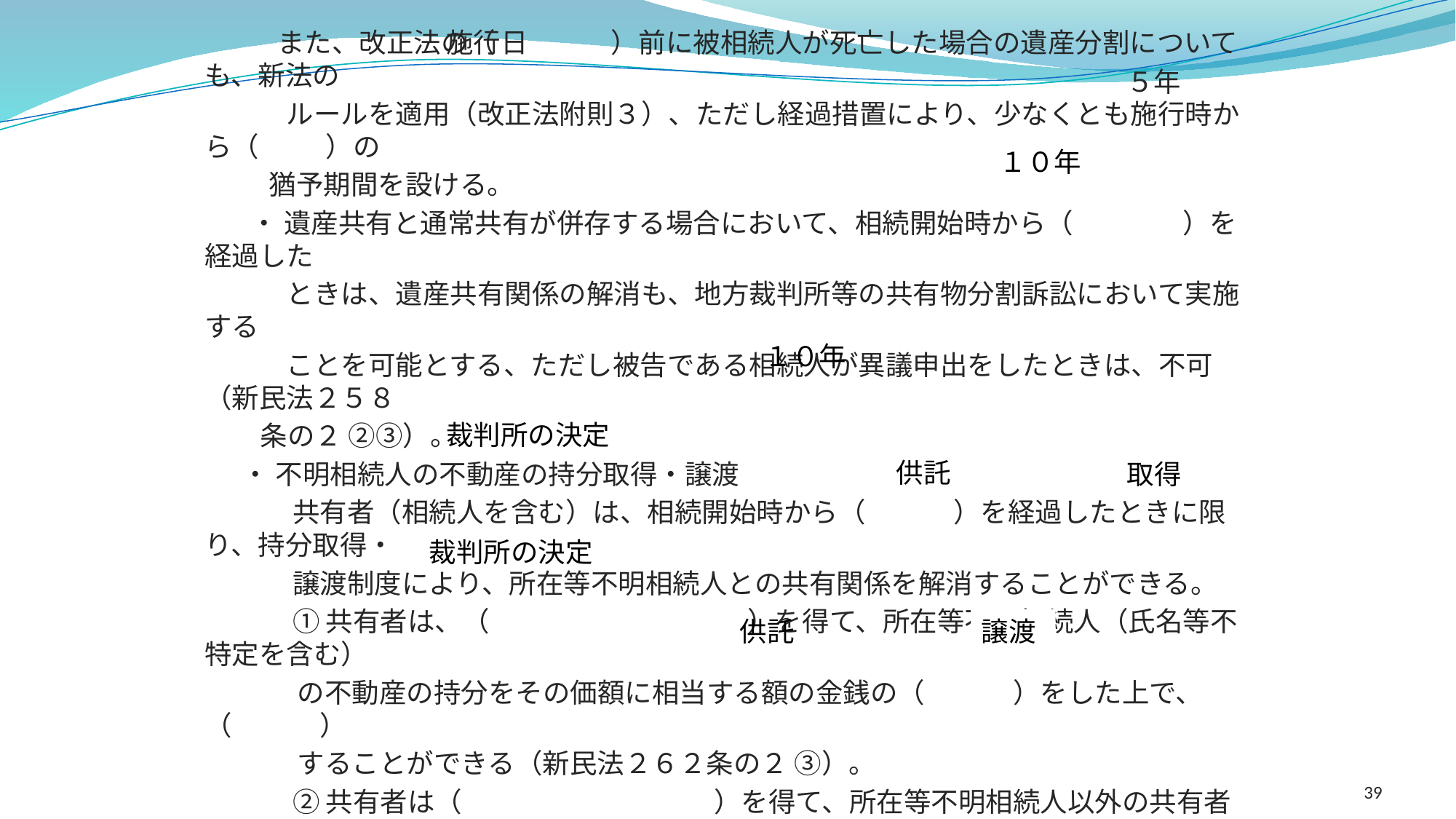

また、改正法の（　　　　 ）前に被相続人が死亡した場合の遺産分割についても、新法の
　　　ルールを適用（改正法附則３）、ただし経過措置により、少なくとも施行時から（　 　 ）の
　      猶予期間を設ける。
 　 ・ 遺産共有と通常共有が併存する場合において、相続開始時から（　　　　）を経過した
　　　ときは、遺産共有関係の解消も、地方裁判所等の共有物分割訴訟において実施する
　　　ことを可能とする、ただし被告である相続人が異議申出をしたときは、不可（新民法２５８
        条の２ ②③）。
     ・ 不明相続人の不動産の持分取得・譲渡
　　　 共有者（相続人を含む）は、相続開始時から（　　　 ）を経過したときに限り、持分取得・
　　　 譲渡制度により、所在等不明相続人との共有関係を解消することができる。
　　　 ① 共有者は、（　　　　　　　　　  ）を得て、所在等不明相続人（氏名等不特定を含む）
              の不動産の持分をその価額に相当する額の金銭の（　　　 ）をした上で、（　　　 ）
              することができる（新民法２６２条の２ ③）。
　　　 ② 共有者は（　　　　　　　　 　）を得て、所在等不明相続人以外の共有者全員により、
　　　　    所在等不明相続人の不動産の持分を含む不動産の全体を、所在等不明相続人
　　　　    の持分の価額に相当する額の金銭の（　　　 ）をした上で、（　　 　　）することが
               できる（新民法２６２条の３ ②）。
　   ・ その他詳細については省略、不動産登記法、相続税法、家事事件手続法の資料は、
         付けていません。参考にした本　遺産分割実務マニュアル第４版　など
　　　　（東京弁護士会法友全期会相続実務研究会　編集）

施行日
５年
１０年
１０年
裁判所の決定
供託
取得
裁判所の決定
供託
譲渡
39